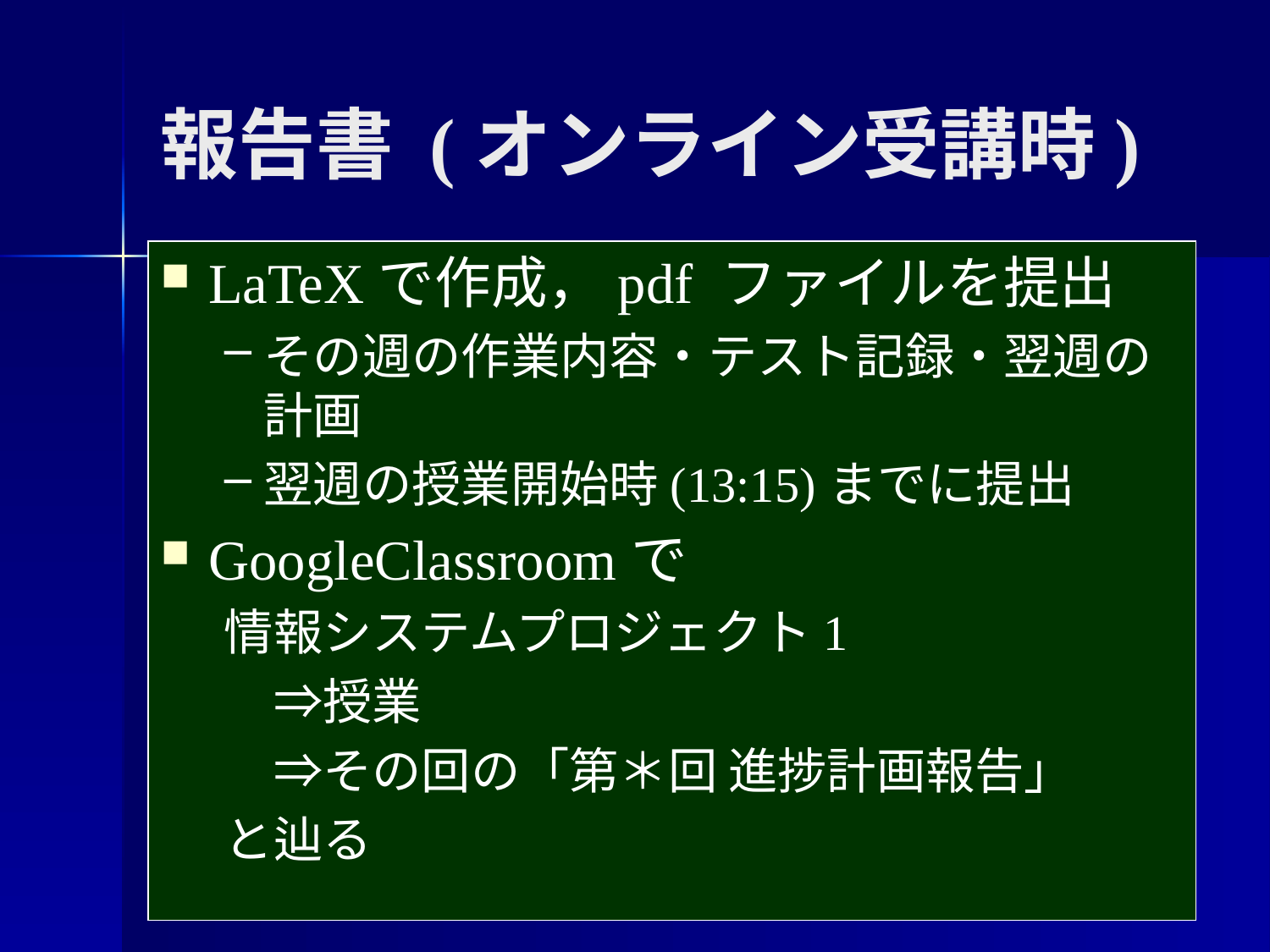

# 報告書 (オンライン受講時)
LaTeXで作成，pdf ファイルを提出
その週の作業内容・テスト記録・翌週の計画
翌週の授業開始時(13:15)までに提出
GoogleClassroomで
情報システムプロジェクト1
　⇒授業
　⇒その回の「第＊回 進捗計画報告」
と辿る